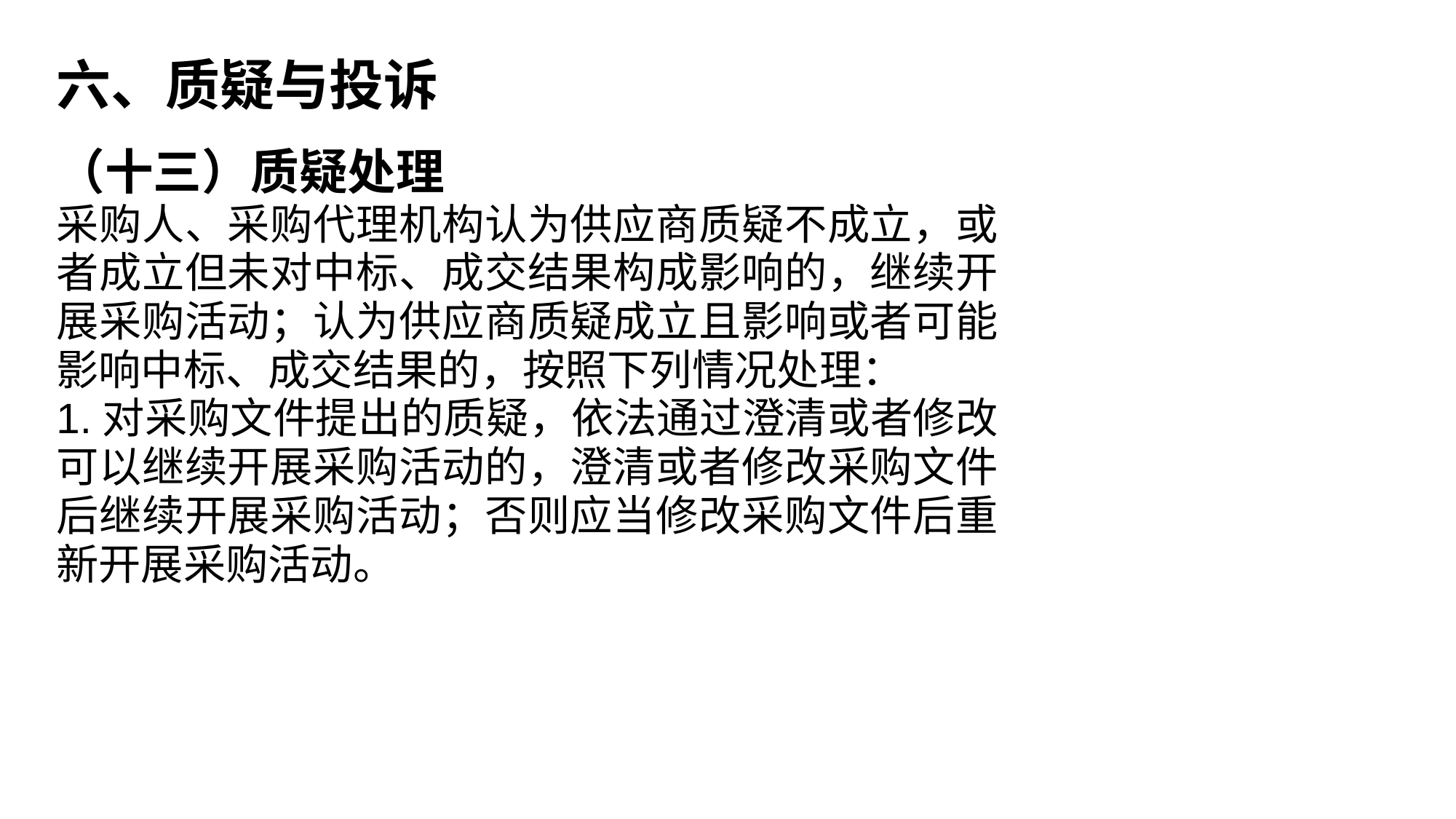

六、质疑与投诉

（十三）质疑处理
采购人、采购代理机构认为供应商质疑不成立，或者成立但未对中标、成交结果构成影响的，继续开展采购活动；认为供应商质疑成立且影响或者可能影响中标、成交结果的，按照下列情况处理：
1.对采购文件提出的质疑，依法通过澄清或者修改可以继续开展采购活动的，澄清或者修改采购文件后继续开展采购活动；否则应当修改采购文件后重新开展采购活动。